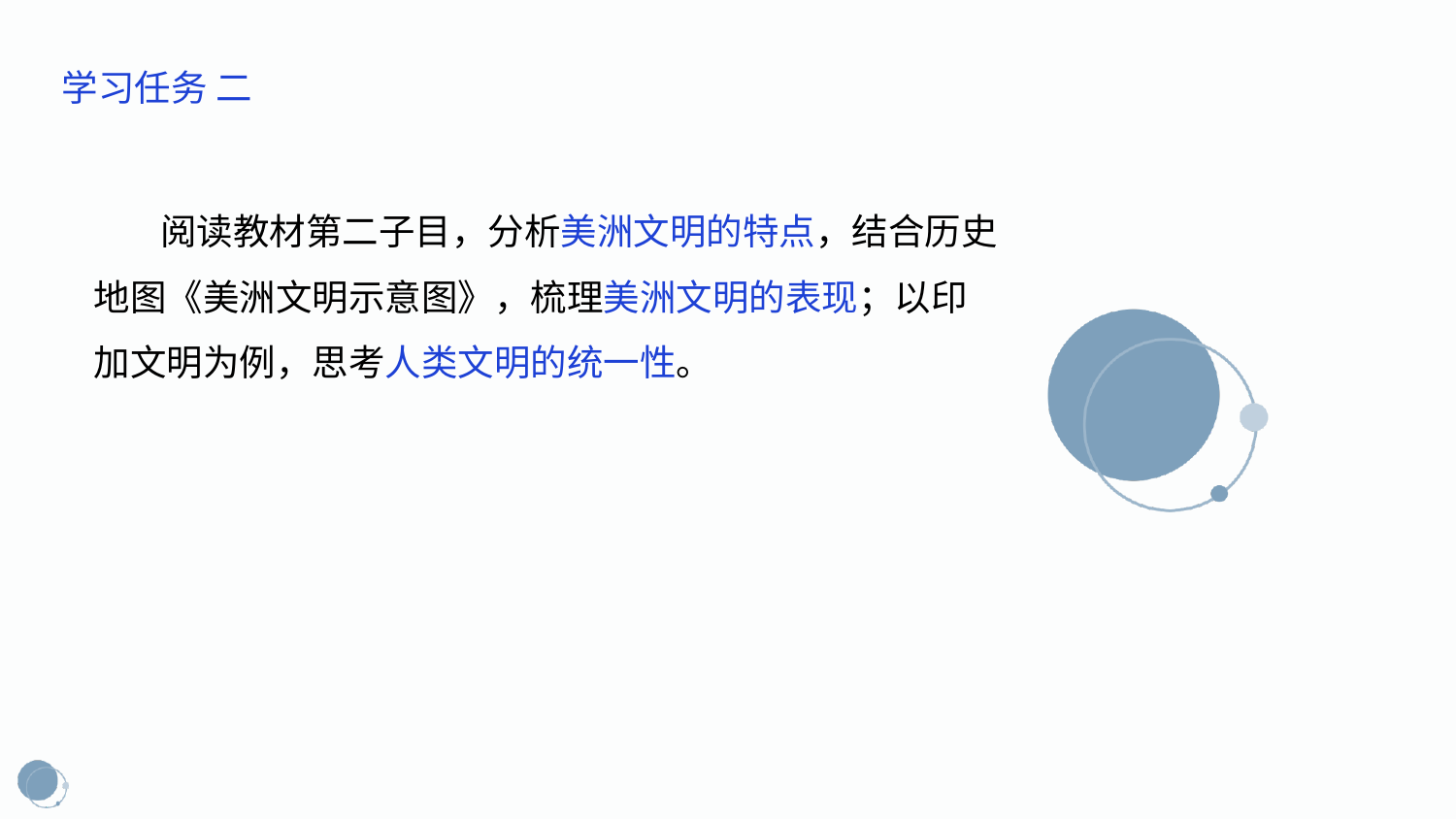

学习任务 二
       阅读教材第二子目，分析美洲文明的特点，结合历史地图《美洲文明示意图》，梳理美洲文明的表现；以印加文明为例，思考人类文明的统一性。